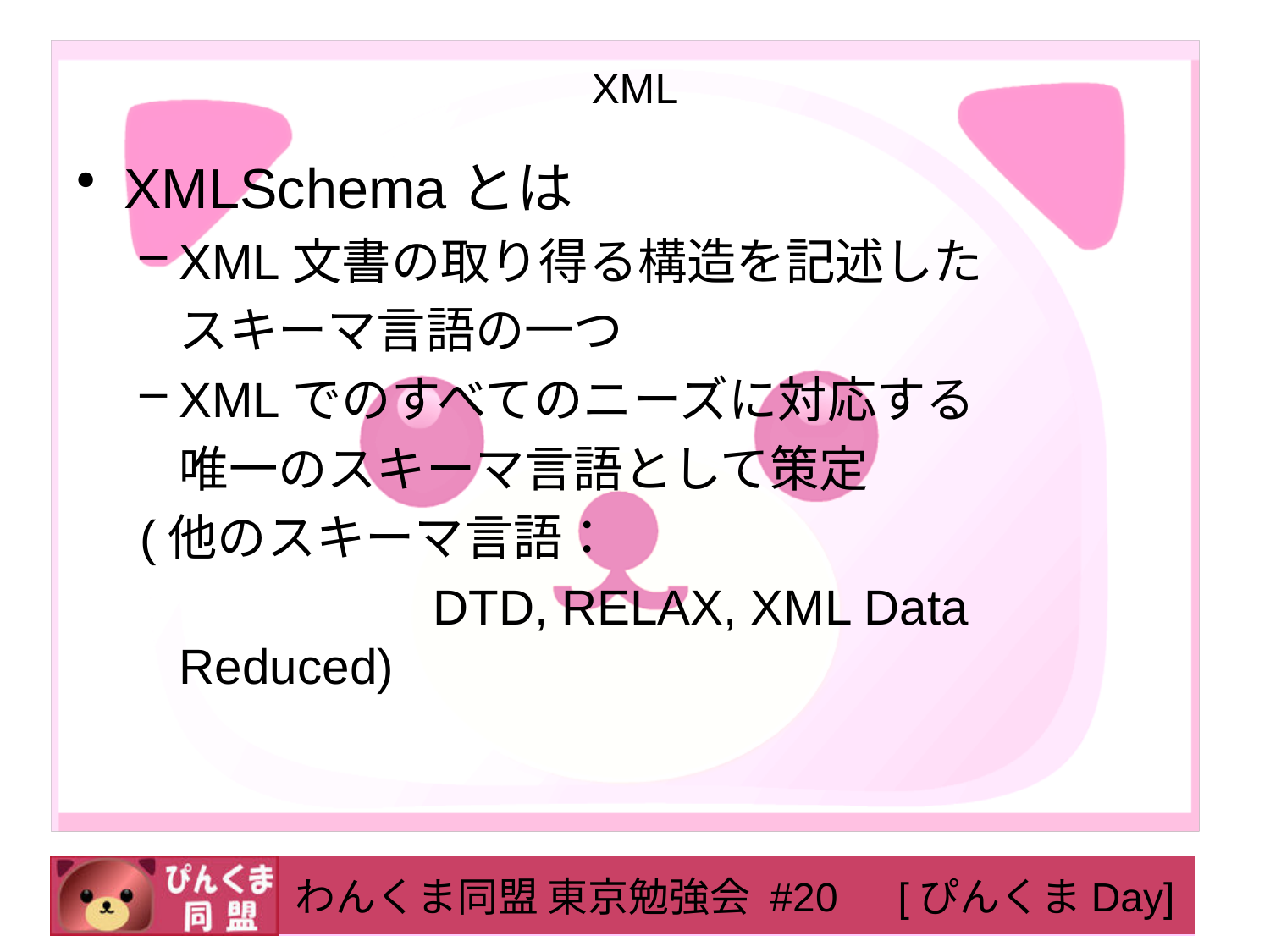

# XML
XMLSchemaとは
XML文書の取り得る構造を記述した
	スキーマ言語の一つ
XMLでのすべてのニーズに対応する
	唯一のスキーマ言語として策定
(他のスキーマ言語：
			DTD, RELAX, XML Data Reduced)